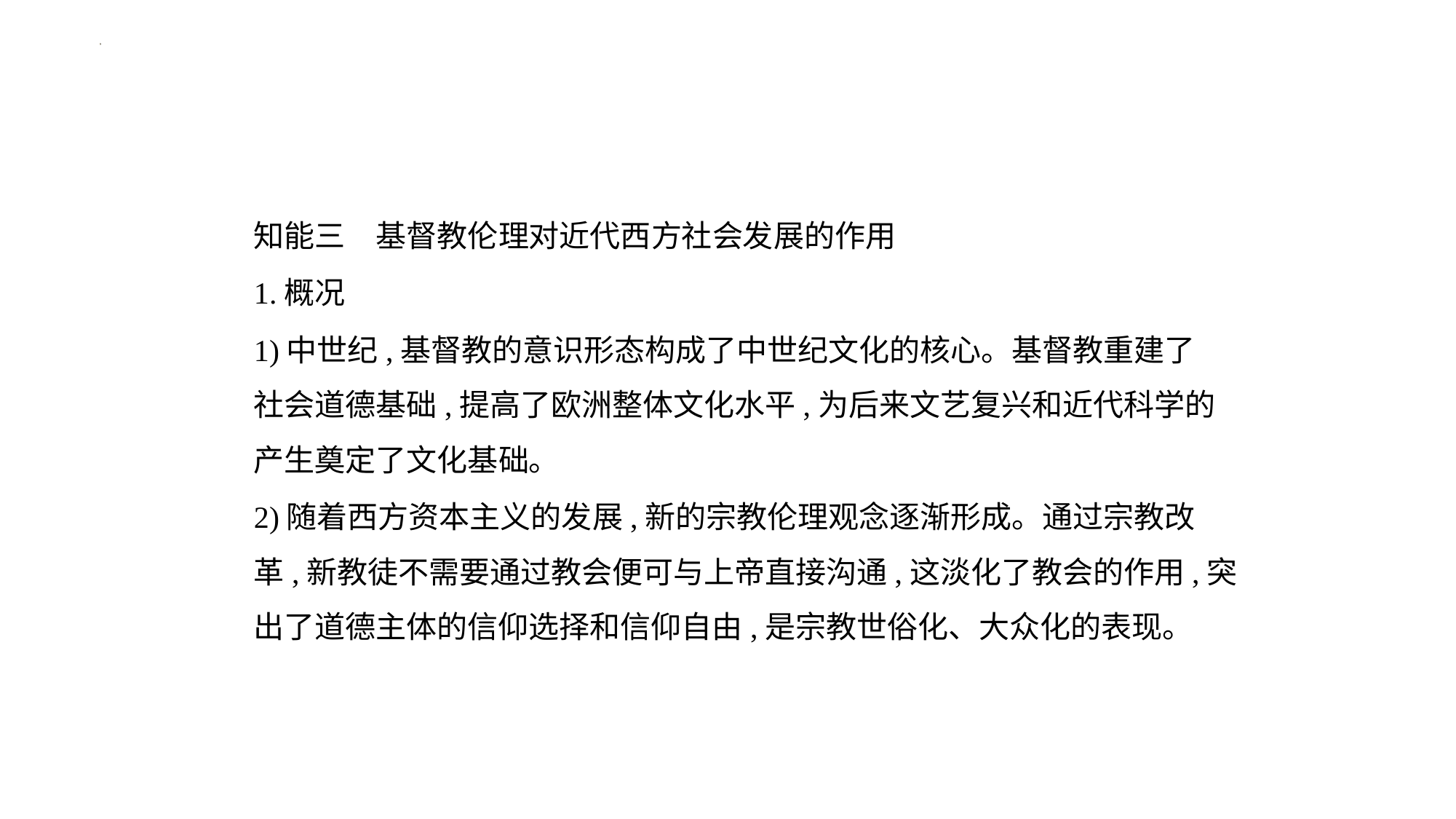

知能三　基督教伦理对近代西方社会发展的作用
1.概况
1)中世纪,基督教的意识形态构成了中世纪文化的核心。基督教重建了
社会道德基础,提高了欧洲整体文化水平,为后来文艺复兴和近代科学的
产生奠定了文化基础。
2)随着西方资本主义的发展,新的宗教伦理观念逐渐形成。通过宗教改
革,新教徒不需要通过教会便可与上帝直接沟通,这淡化了教会的作用,突
出了道德主体的信仰选择和信仰自由,是宗教世俗化、大众化的表现。